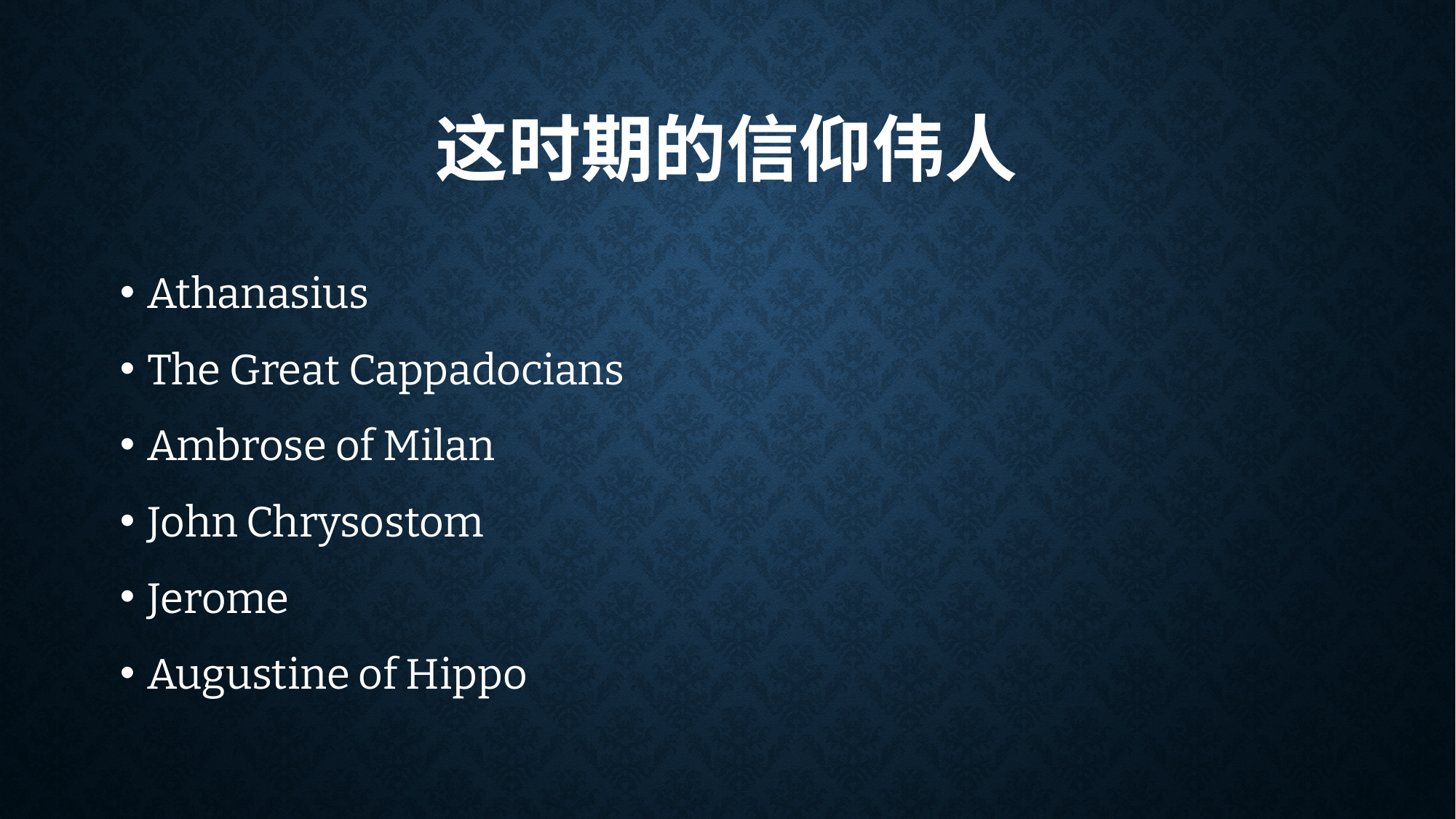

# 这时期的信仰伟人
Athanasius
The Great Cappadocians
Ambrose of Milan
John Chrysostom
Jerome
Augustine of Hippo